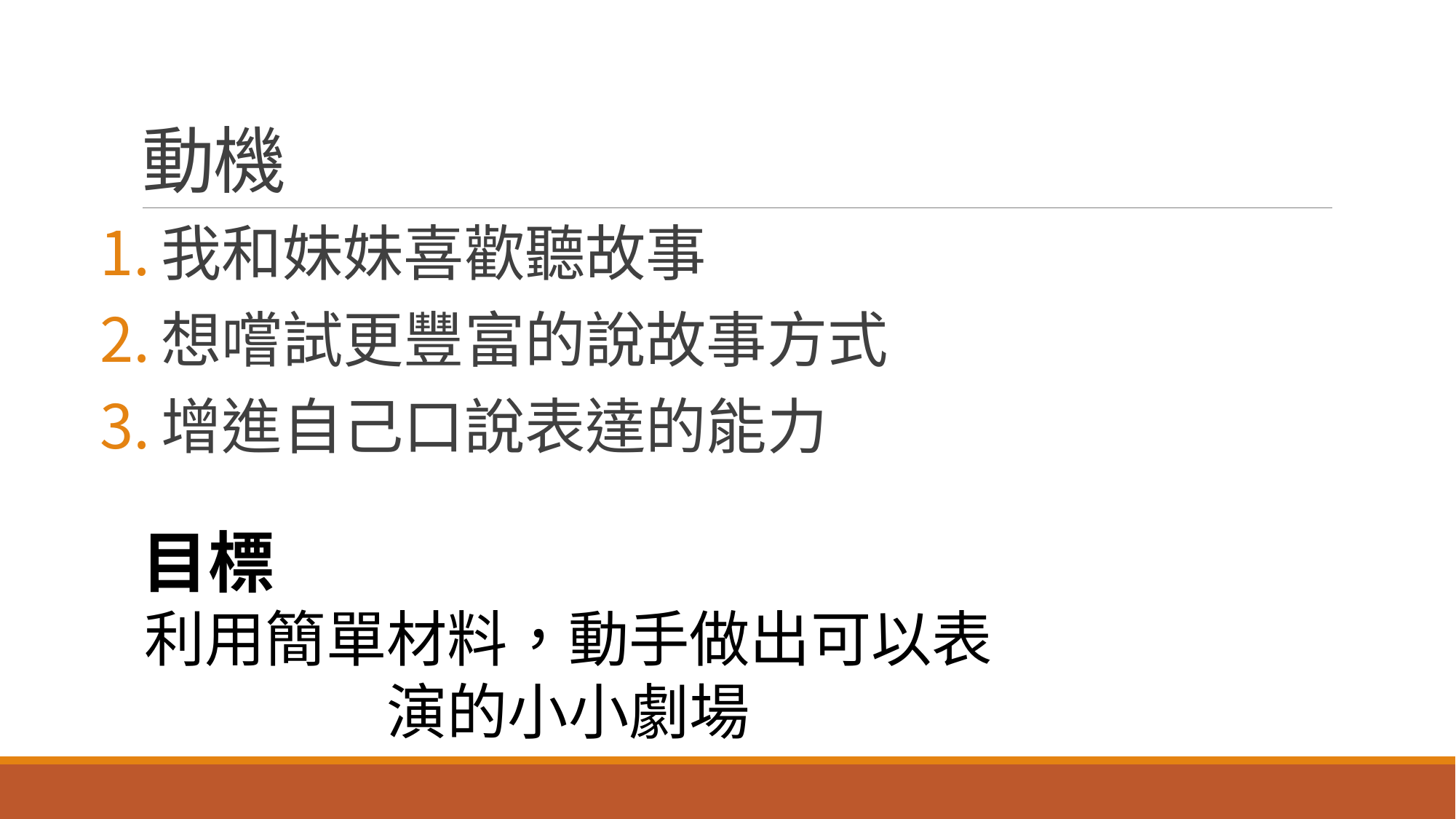

# 動機
我和妹妹喜歡聽故事
想嚐試更豐富的說故事方式
增進自己口說表達的能力
目標
利用簡單材料，動手做出可以表演的小小劇場